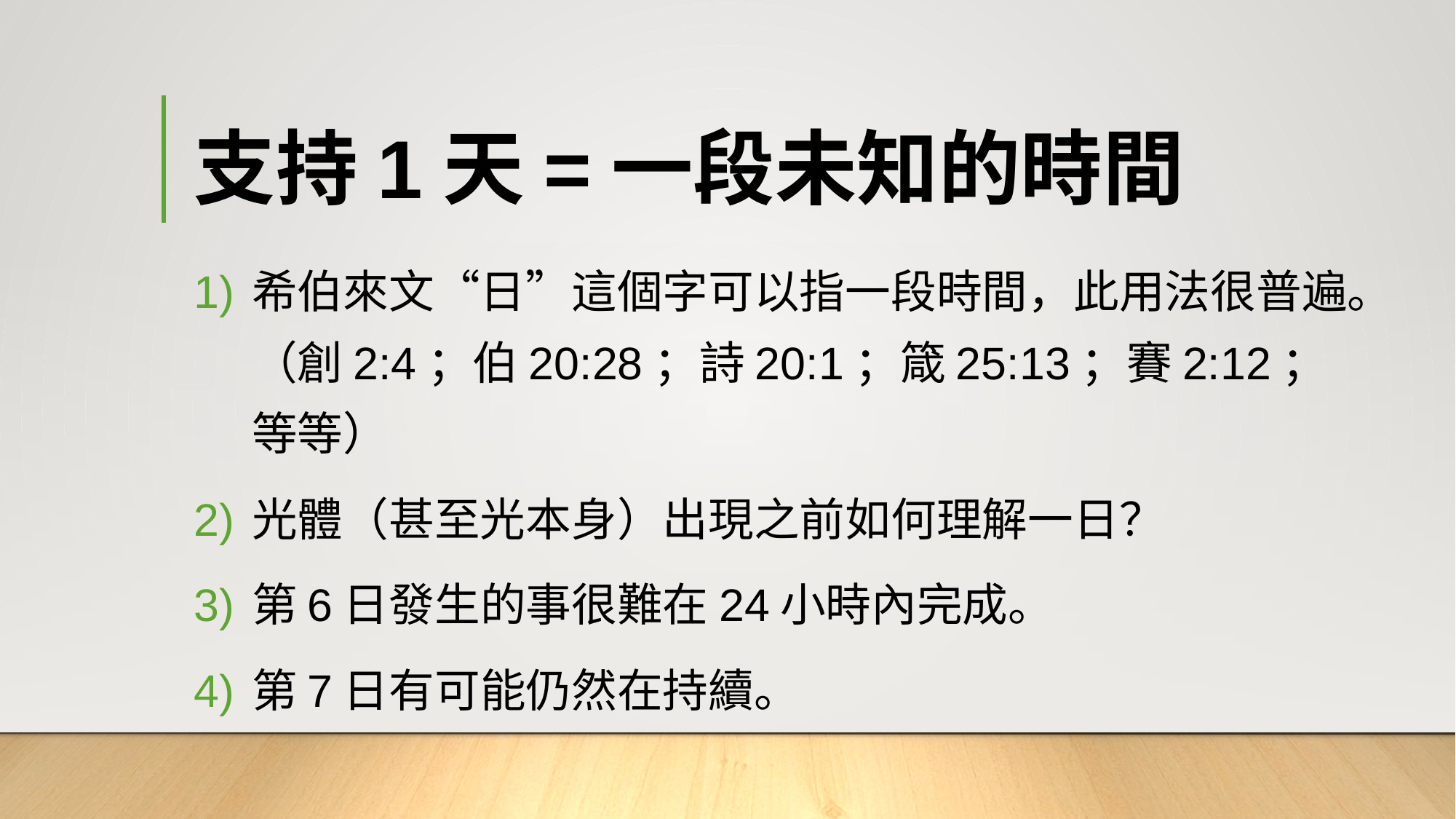

# 支持1天=一段未知的時間
希伯來文“日”這個字可以指一段時間，此用法很普遍。（創2:4；伯20:28；詩20:1；箴25:13；賽2:12；等等）
光體（甚至光本身）出現之前如何理解一日？
第6日發生的事很難在24小時內完成。
第7日有可能仍然在持續。